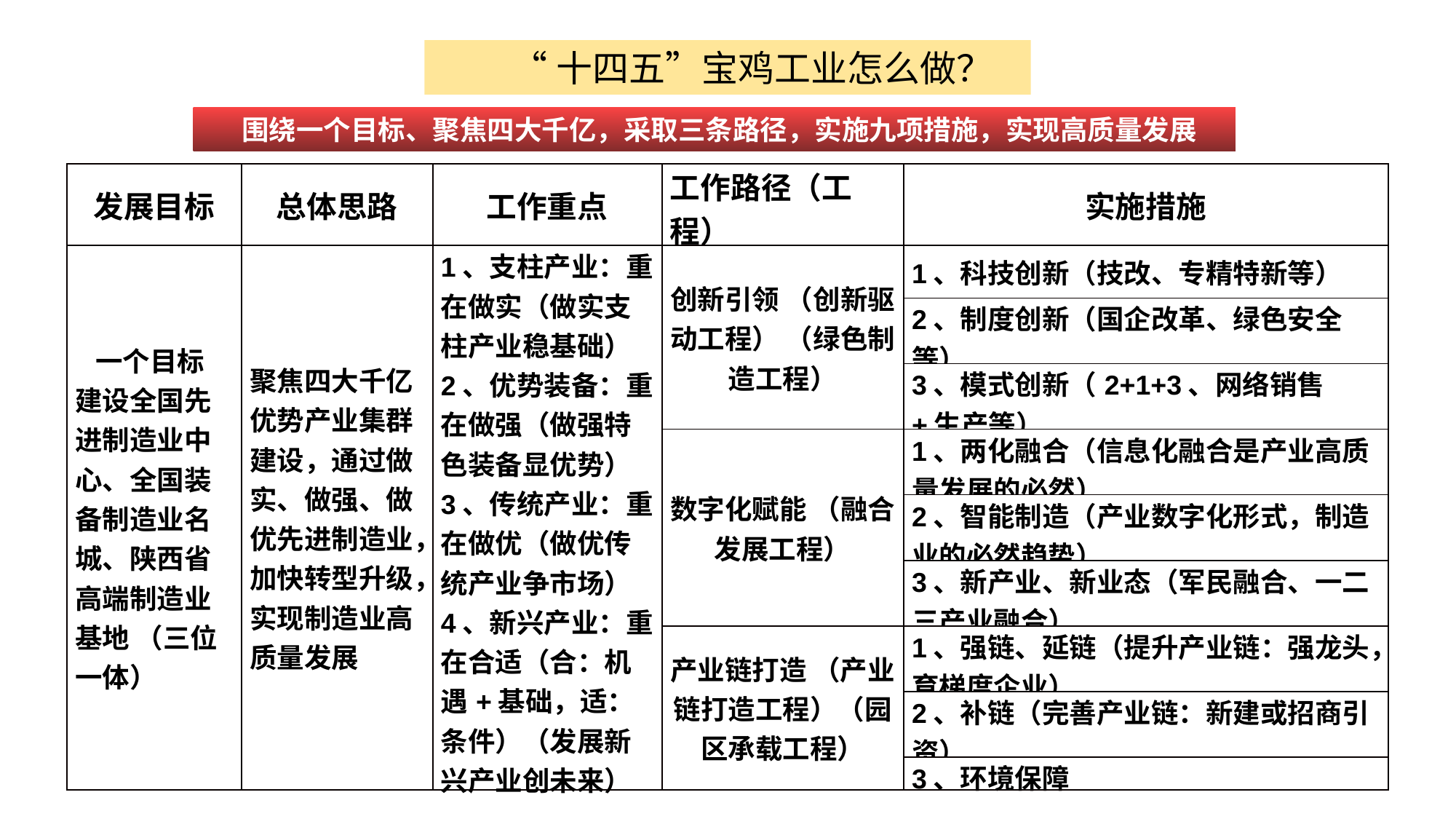

“十四五”宝鸡工业怎么做？
     围绕一个目标、聚焦四大千亿，采取三条路径，实施九项措施，实现高质量发展
| 发展目标 | 总体思路 | 工作重点 | 工作路径（工程） | 实施措施 |
| --- | --- | --- | --- | --- |
| 一个目标 建设全国先进制造业中心、全国装备制造业名城、陕西省高端制造业基地 （三位一体） | 聚焦四大千亿优势产业集群建设，通过做实、做强、做优先进制造业，加快转型升级，实现制造业高质量发展 | 1、支柱产业：重在做实（做实支柱产业稳基础） 2、优势装备：重在做强（做强特色装备显优势） 3、传统产业：重在做优（做优传统产业争市场） 4、新兴产业：重在合适（合：机遇+基础，适：条件）（发展新兴产业创未来） | 创新引领 （创新驱动工程） （绿色制造工程） | 1、科技创新（技改、专精特新等） |
|  |  |  |  | 2、制度创新（国企改革、绿色安全等） |
|  |  |  |  | 3、模式创新（2+1+3、网络销售+生产等） |
|  |  |  | 数字化赋能 （融合发展工程） | 1、两化融合（信息化融合是产业高质量发展的必然） |
|  |  |  |  | 2、智能制造（产业数字化形式，制造业的必然趋势） |
|  |  |  |  | 3、新产业、新业态（军民融合、一二三产业融合） |
|  |  |  | 产业链打造 （产业链打造工程）（园区承载工程） | 1、强链、延链（提升产业链：强龙头，育梯度企业） |
|  |  |  |  | 2、补链（完善产业链：新建或招商引资） |
|  |  |  |  | 3、环境保障 |